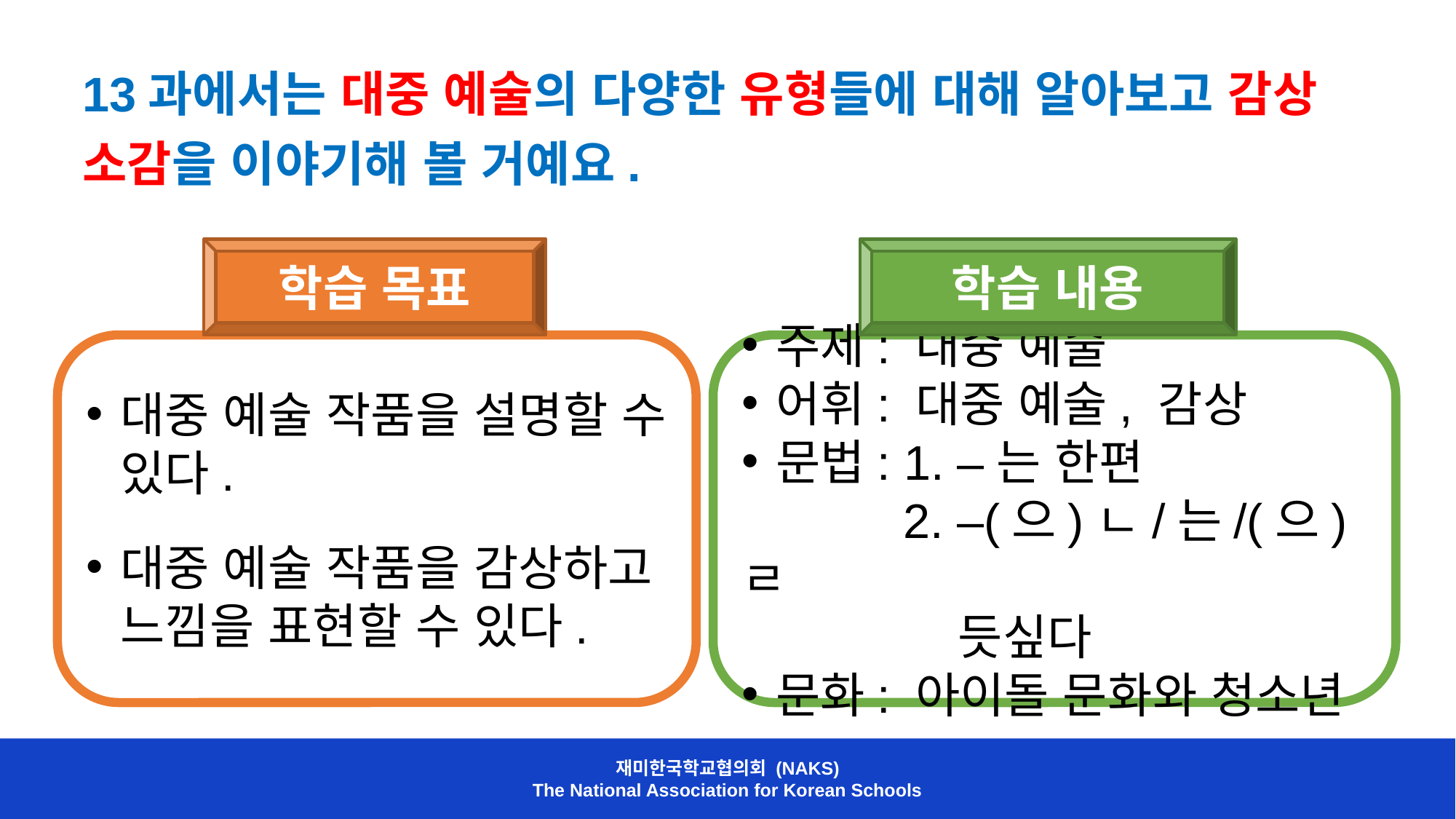

13과에서는 대중 예술의 다양한 유형들에 대해 알아보고 감상 소감을 이야기해 볼 거예요.
학습 내용
주제: 대중 예술
어휘: 대중 예술, 감상
문법: 1. –는 한편
            2. –(으)ㄴ/는/(으)ㄹ
               듯싶다
문화: 아이돌 문화와 청소년
학습 목표
대중 예술 작품을 설명할 수 있다.

대중 예술 작품을 감상하고 느낌을 표현할 수 있다.
재미한국학교협의회 (NAKS)
The National Association for Korean Schools